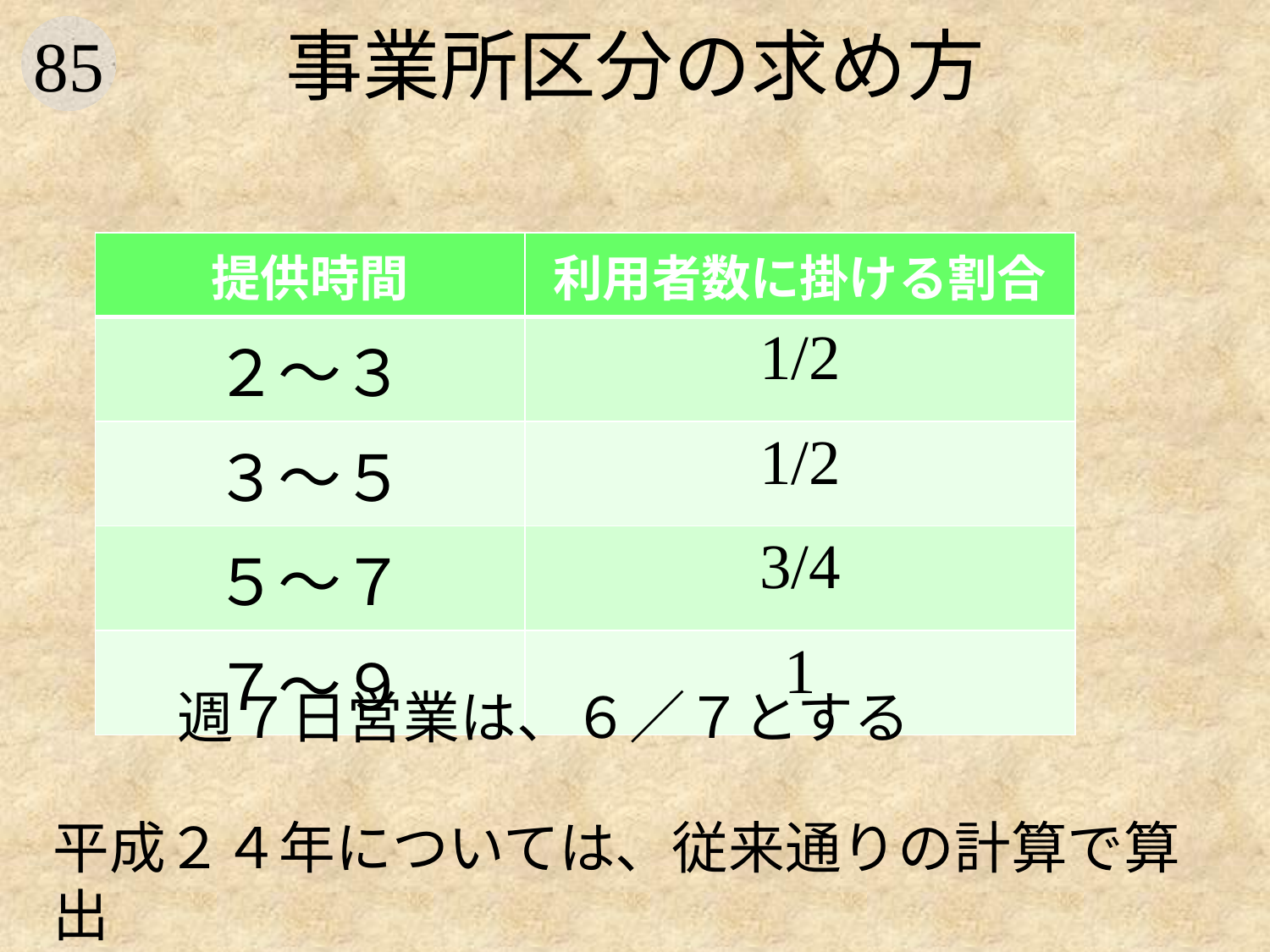

# 事業所区分の求め方
| 提供時間 | 利用者数に掛ける割合 |
| --- | --- |
| ２～３ | 1/2 |
| ３～５ | 1/2 |
| ５～７ | 3/4 |
| ７～９ | 1 |
週７日営業は、６／７とする
平成２４年については、従来通りの計算で算出